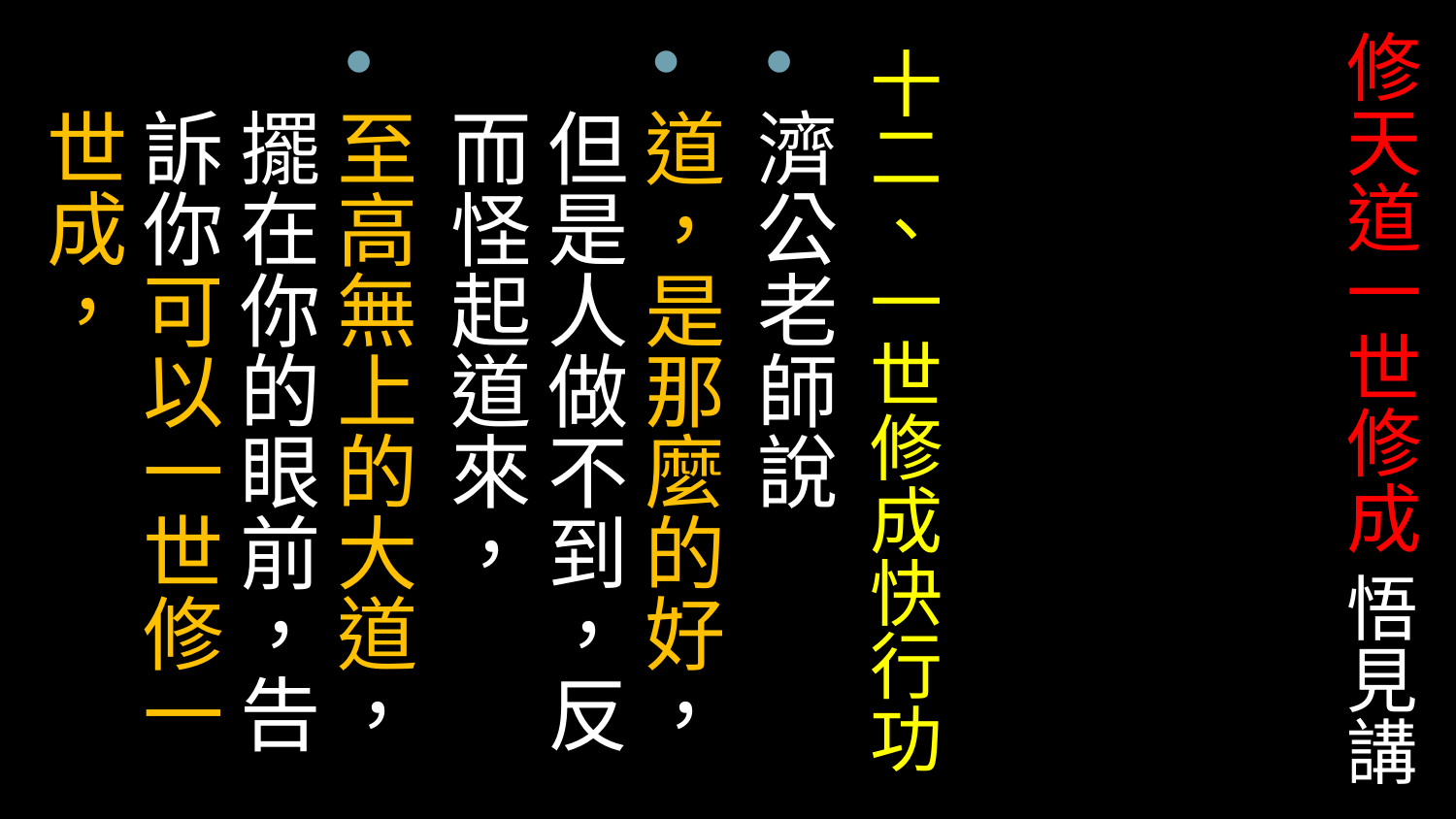

# 修天道一世修成 悟見講
十二、一世修成快行功
濟公老師說
道，是那麼的好，但是人做不到，反而怪起道來，
至高無上的大道，擺在你的眼前，告訴你可以一世修一世成，